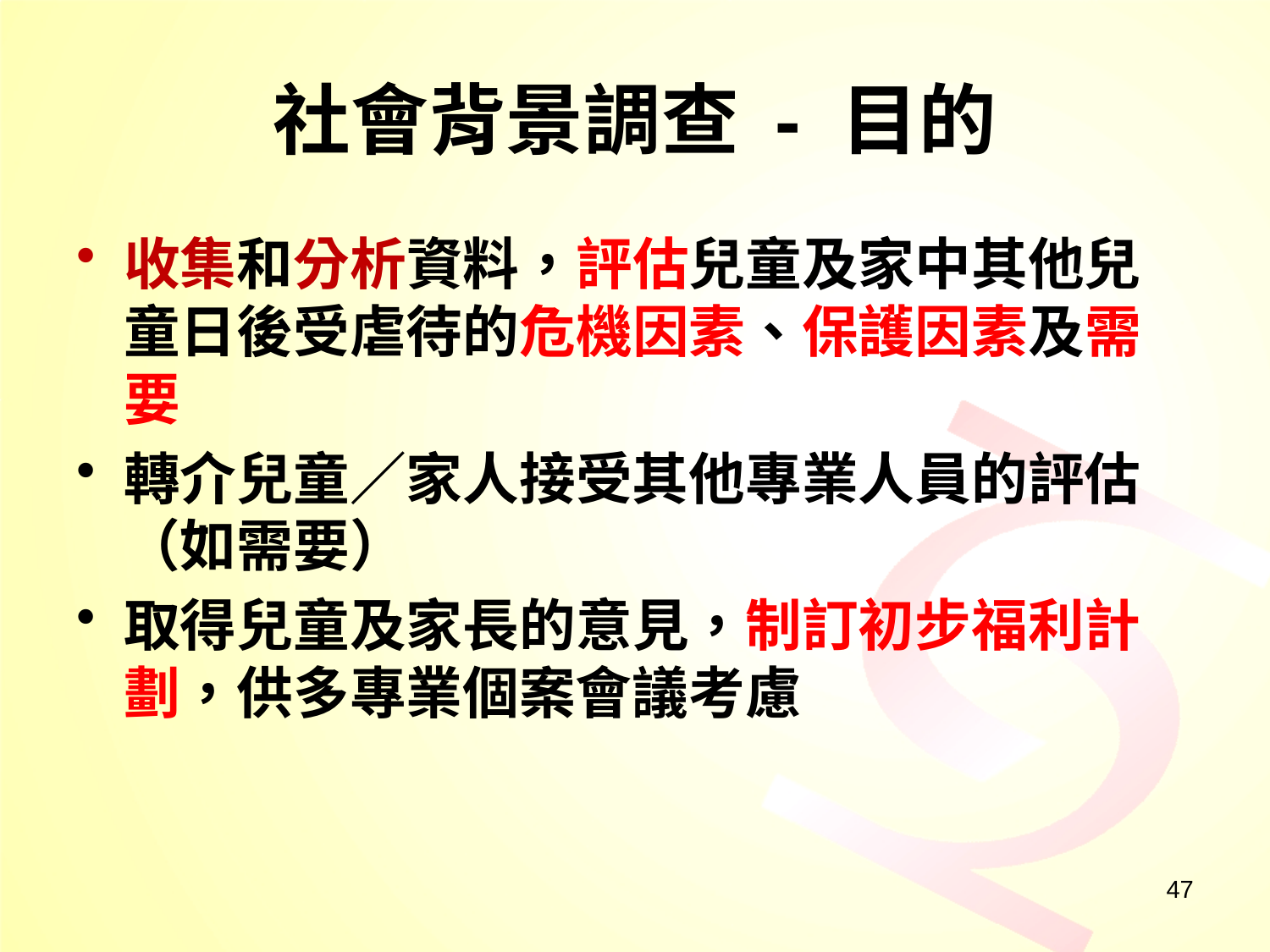

# 社會背景調查 - 目的
收集和分析資料，評估兒童及家中其他兒童日後受虐待的危機因素、保護因素及需要
轉介兒童／家人接受其他專業人員的評估（如需要）
取得兒童及家長的意見，制訂初步福利計劃，供多專業個案會議考慮

47